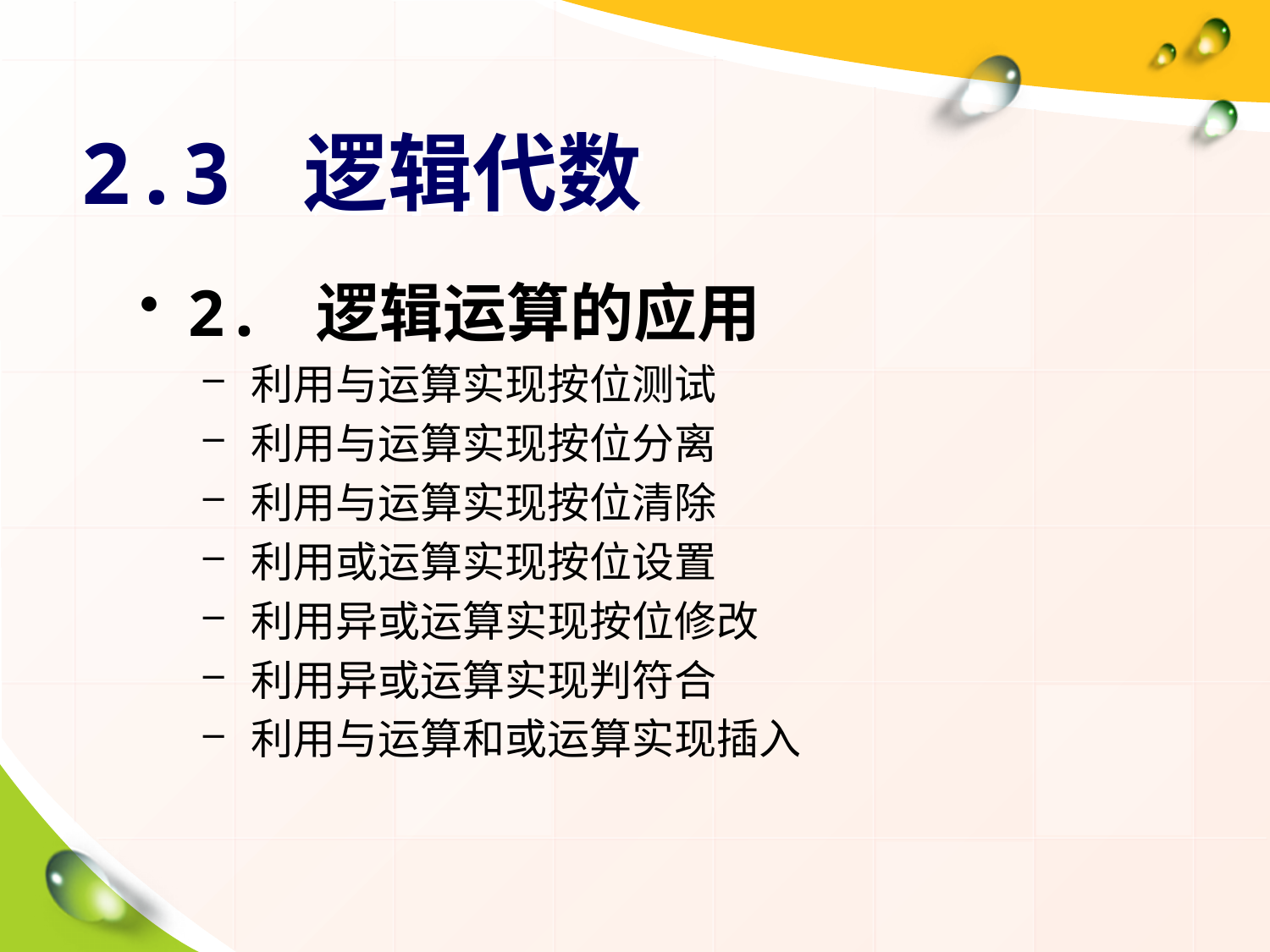

# 2.3 逻辑代数
2. 逻辑运算的应用
利用与运算实现按位测试
利用与运算实现按位分离
利用与运算实现按位清除
利用或运算实现按位设置
利用异或运算实现按位修改
利用异或运算实现判符合
利用与运算和或运算实现插入